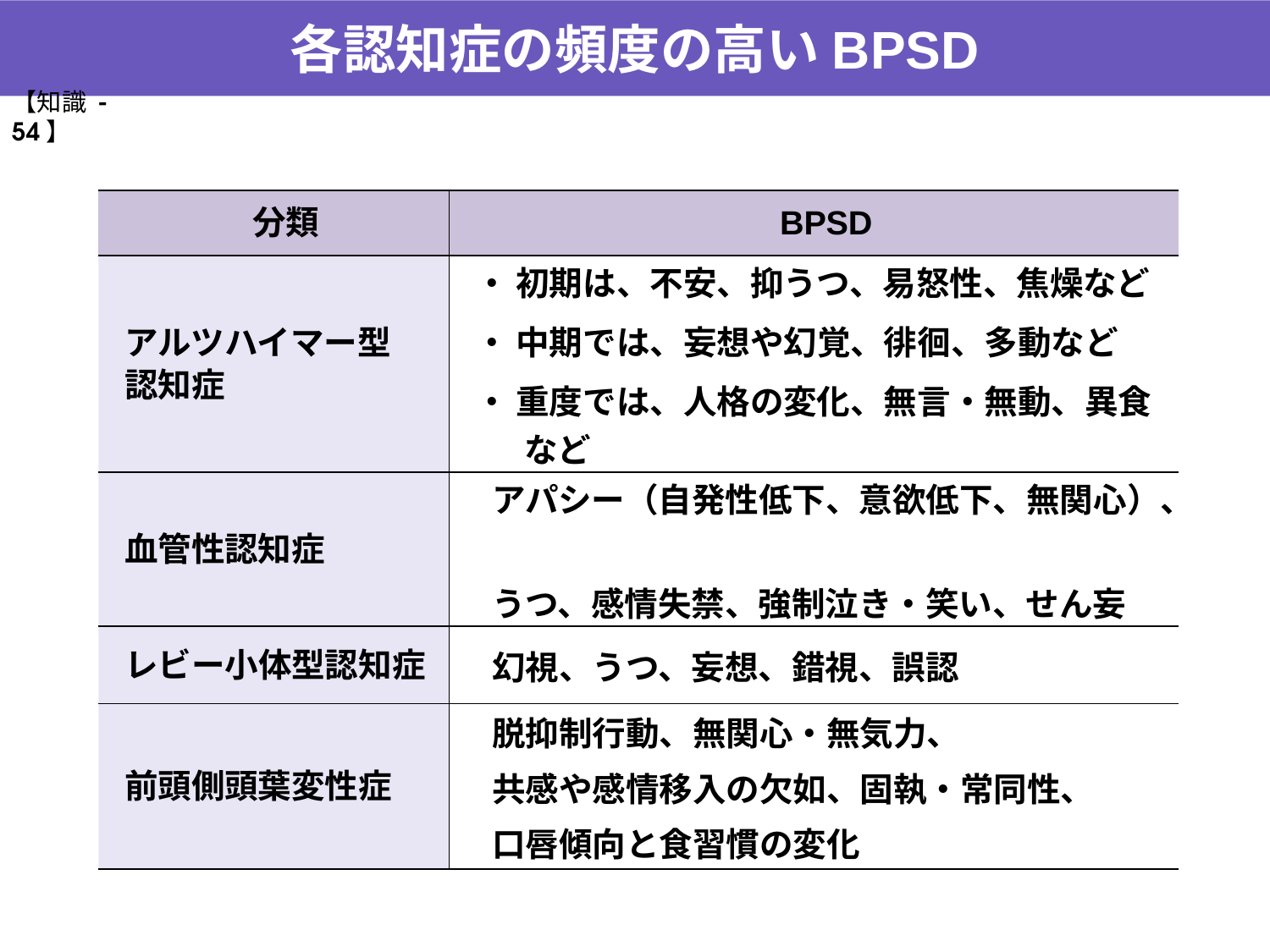

各認知症の頻度の高いBPSD
【知識 -54】
| 分類 | BPSD |
| --- | --- |
| アルツハイマー型 認知症 | ・ 初期は、不安、抑うつ、易怒性、焦燥など ・ 中期では、妄想や幻覚、徘徊、多動など ・ 重度では、人格の変化、無言・無動、異食など |
| 血管性認知症 | アパシー（自発性低下、意欲低下、無関心）、 うつ、感情失禁、強制泣き・笑い、せん妄 |
| レビー小体型認知症 | 幻視、うつ、妄想、錯視、誤認 |
| 前頭側頭葉変性症 | 脱抑制行動、無関心・無気力、 共感や感情移入の欠如、固執・常同性、 口唇傾向と食習慣の変化 |